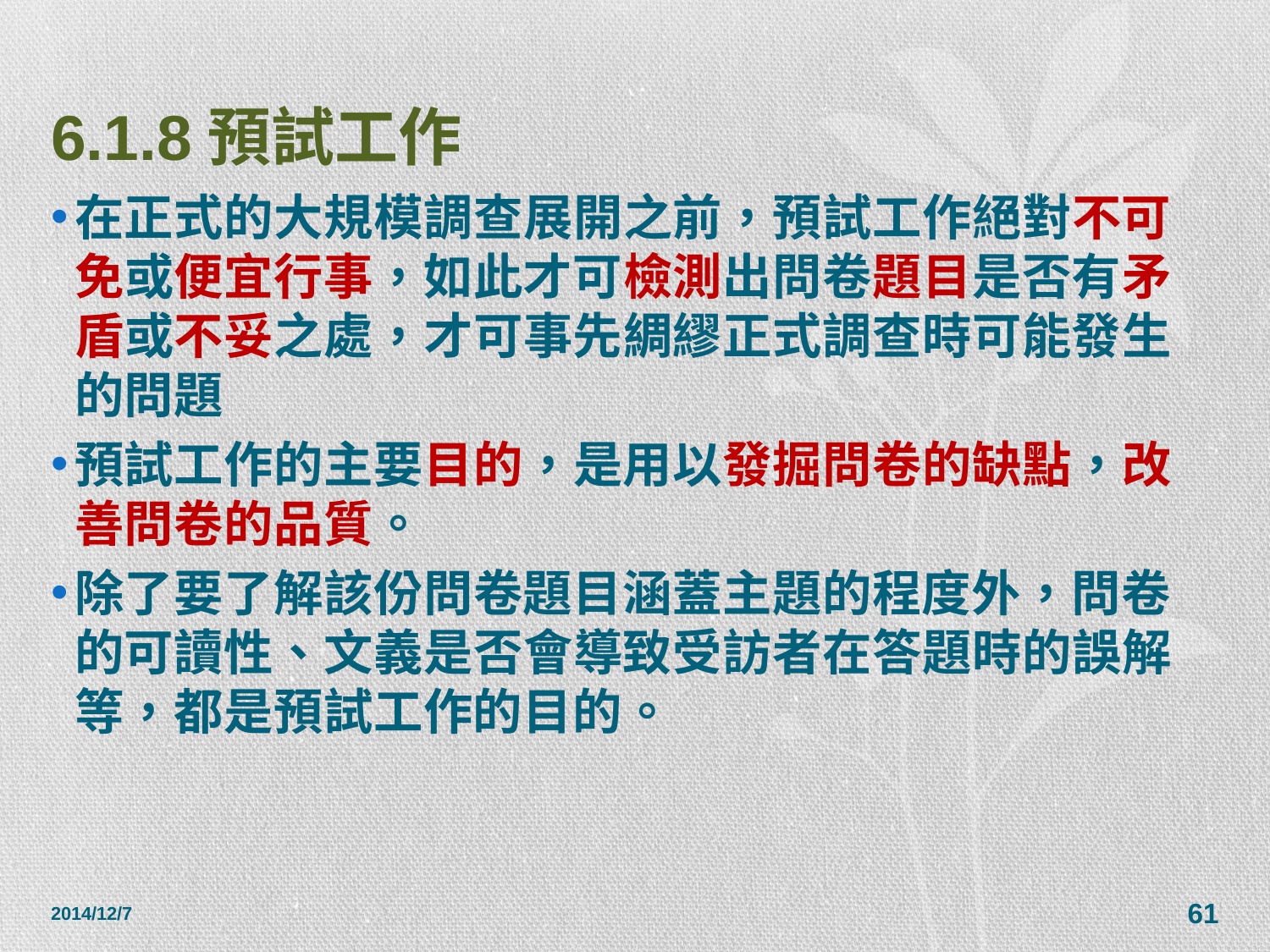

# 6.1.8預試工作
在正式的大規模調查展開之前，預試工作絕對不可免或便宜行事，如此才可檢測出問卷題目是否有矛盾或不妥之處，才可事先綢繆正式調查時可能發生的問題
預試工作的主要目的，是用以發掘問卷的缺點，改善問卷的品質。
除了要了解該份問卷題目涵蓋主題的程度外，問卷的可讀性、文義是否會導致受訪者在答題時的誤解等，都是預試工作的目的。
2014/12/7
61